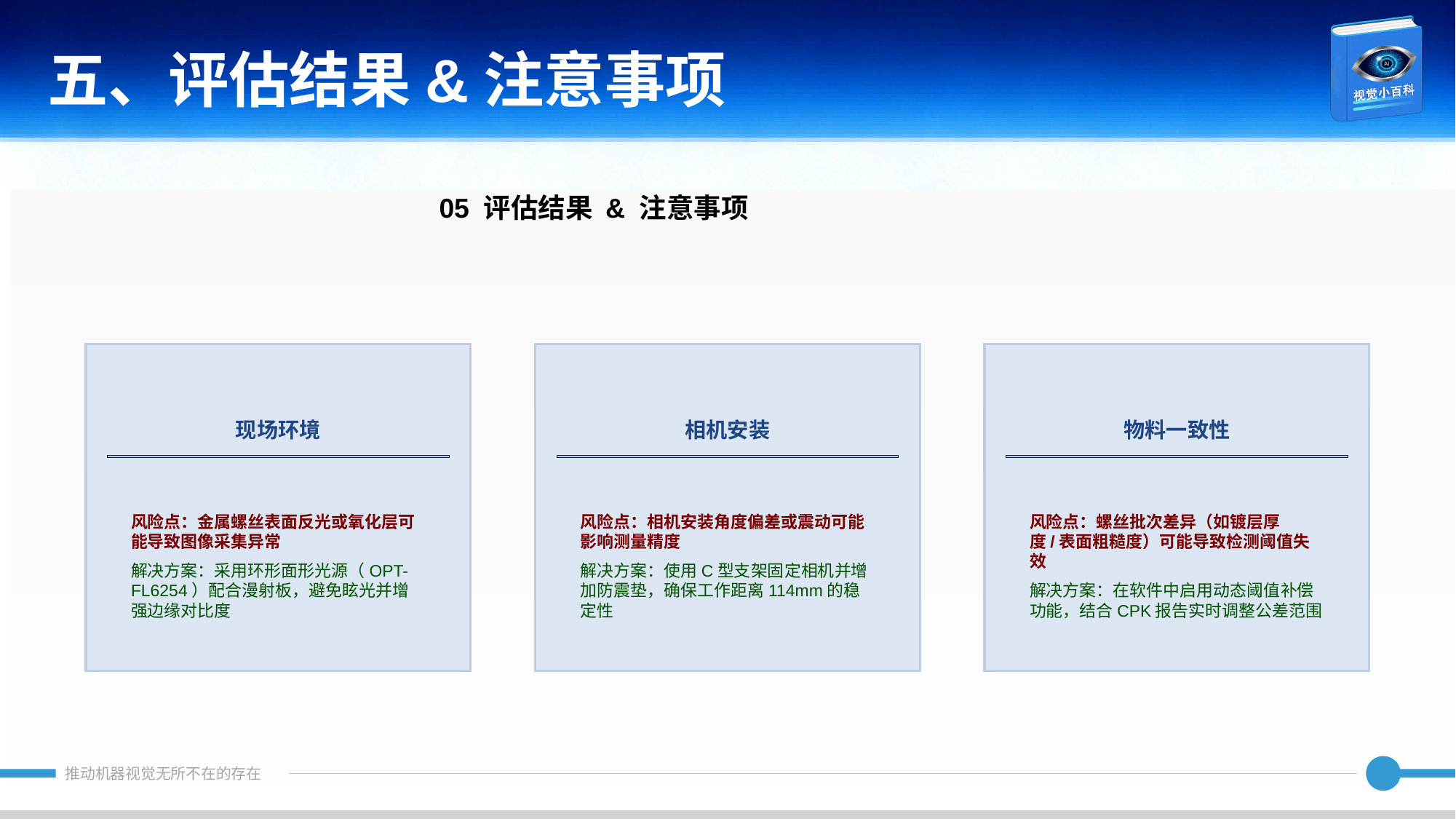

五、评估结果&注意事项

05 评估结果 & 注意事项

现场环境

相机安装

物料一致性

风险点：金属螺丝表面反光或氧化层可能导致图像采集异常
解决方案：采用环形面形光源（OPT-FL6254）配合漫射板，避免眩光并增强边缘对比度

风险点：相机安装角度偏差或震动可能影响测量精度
解决方案：使用C型支架固定相机并增加防震垫，确保工作距离114mm的稳定性

风险点：螺丝批次差异（如镀层厚度/表面粗糙度）可能导致检测阈值失效
解决方案：在软件中启用动态阈值补偿功能，结合CPK报告实时调整公差范围
10